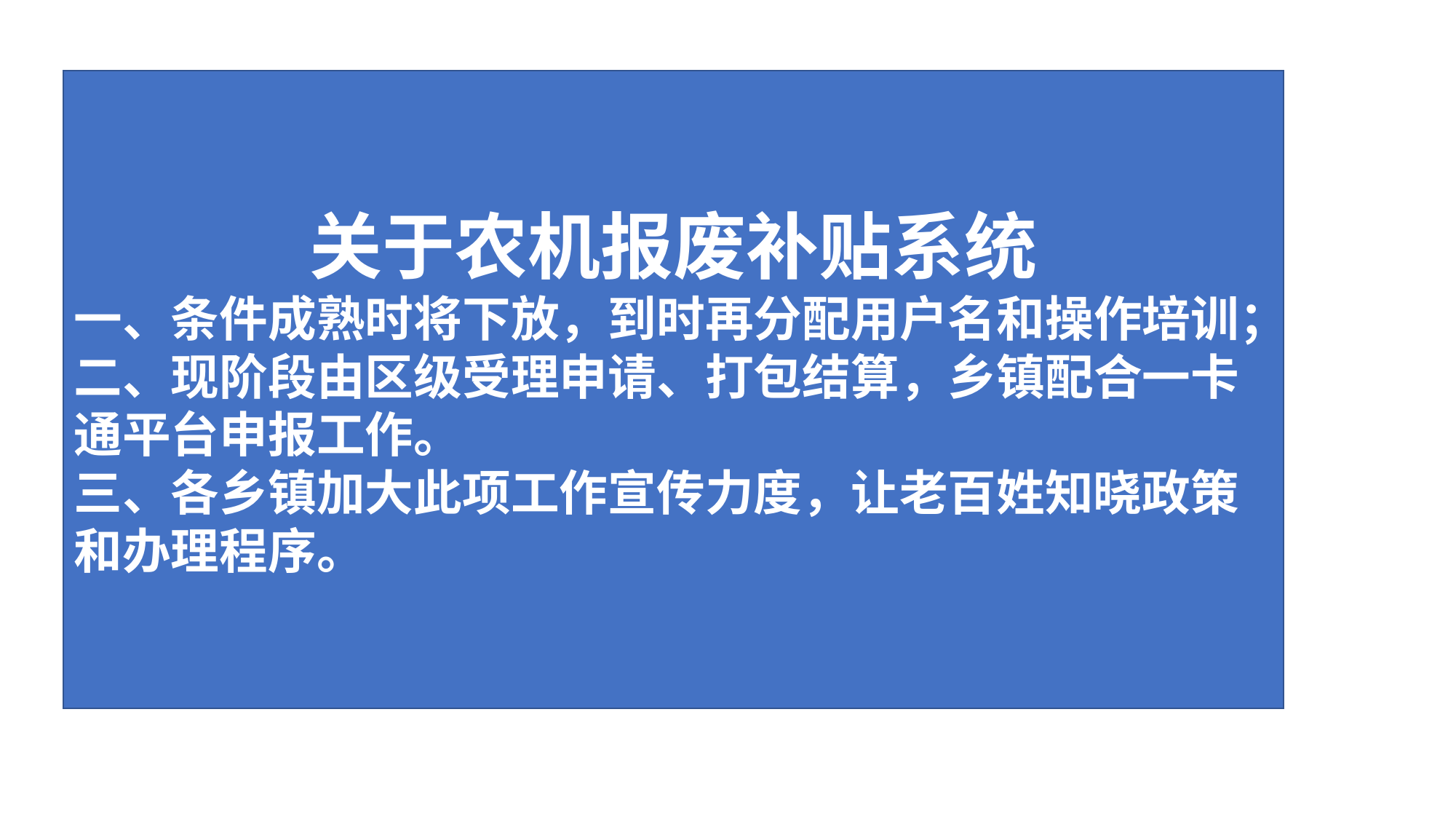

关于农机报废补贴系统
一、条件成熟时将下放，到时再分配用户名和操作培训；
二、现阶段由区级受理申请、打包结算，乡镇配合一卡通平台申报工作。
三、各乡镇加大此项工作宣传力度，让老百姓知晓政策和办理程序。